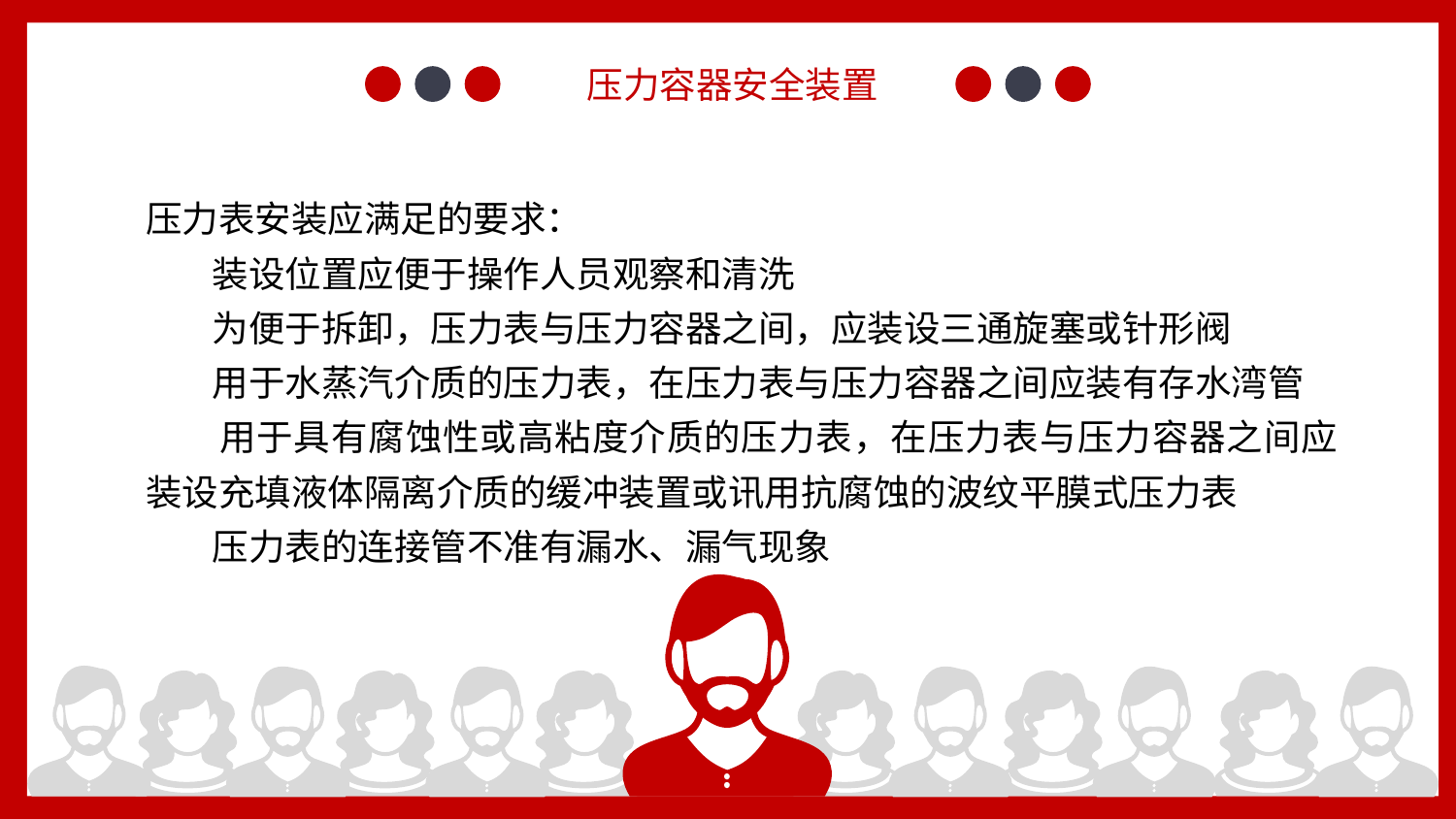

压力容器安全装置

压力表安装应满足的要求：
       装设位置应便于操作人员观察和清洗
       为便于拆卸，压力表与压力容器之间，应装设三通旋塞或针形阀
       用于水蒸汽介质的压力表，在压力表与压力容器之间应装有存水湾管
       用于具有腐蚀性或高粘度介质的压力表，在压力表与压力容器之间应装设充填液体隔离介质的缓冲装置或讯用抗腐蚀的波纹平膜式压力表
       压力表的连接管不准有漏水、漏气现象